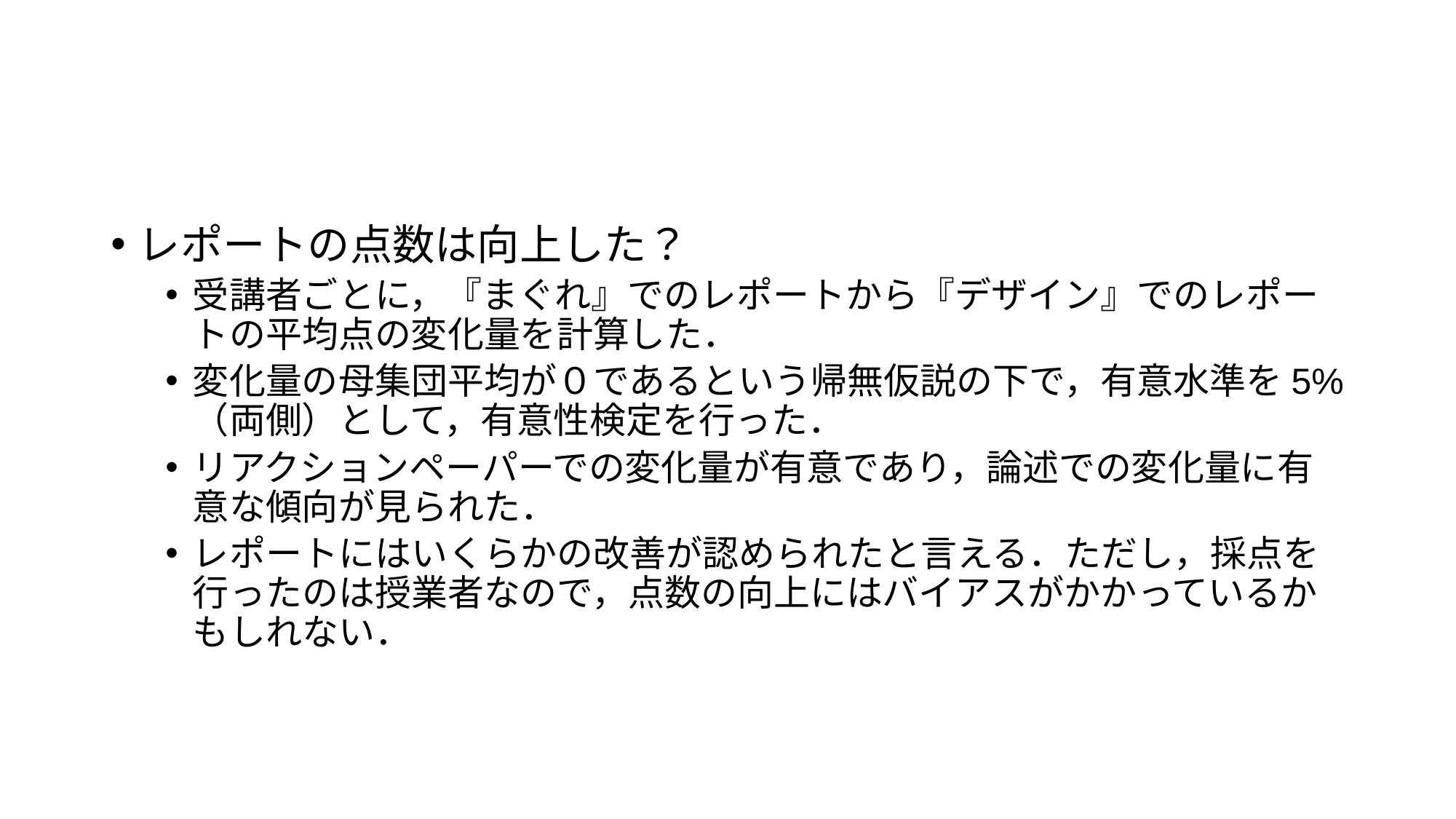

#
レポートの点数は向上した？
受講者ごとに，『まぐれ』でのレポートから『デザイン』でのレポートの平均点の変化量を計算した．
変化量の母集団平均が０であるという帰無仮説の下で，有意水準を5%（両側）として，有意性検定を行った．
リアクションペーパーでの変化量が有意であり，論述での変化量に有意な傾向が見られた．
レポートにはいくらかの改善が認められたと言える．ただし，採点を行ったのは授業者なので，点数の向上にはバイアスがかかっているかもしれない．